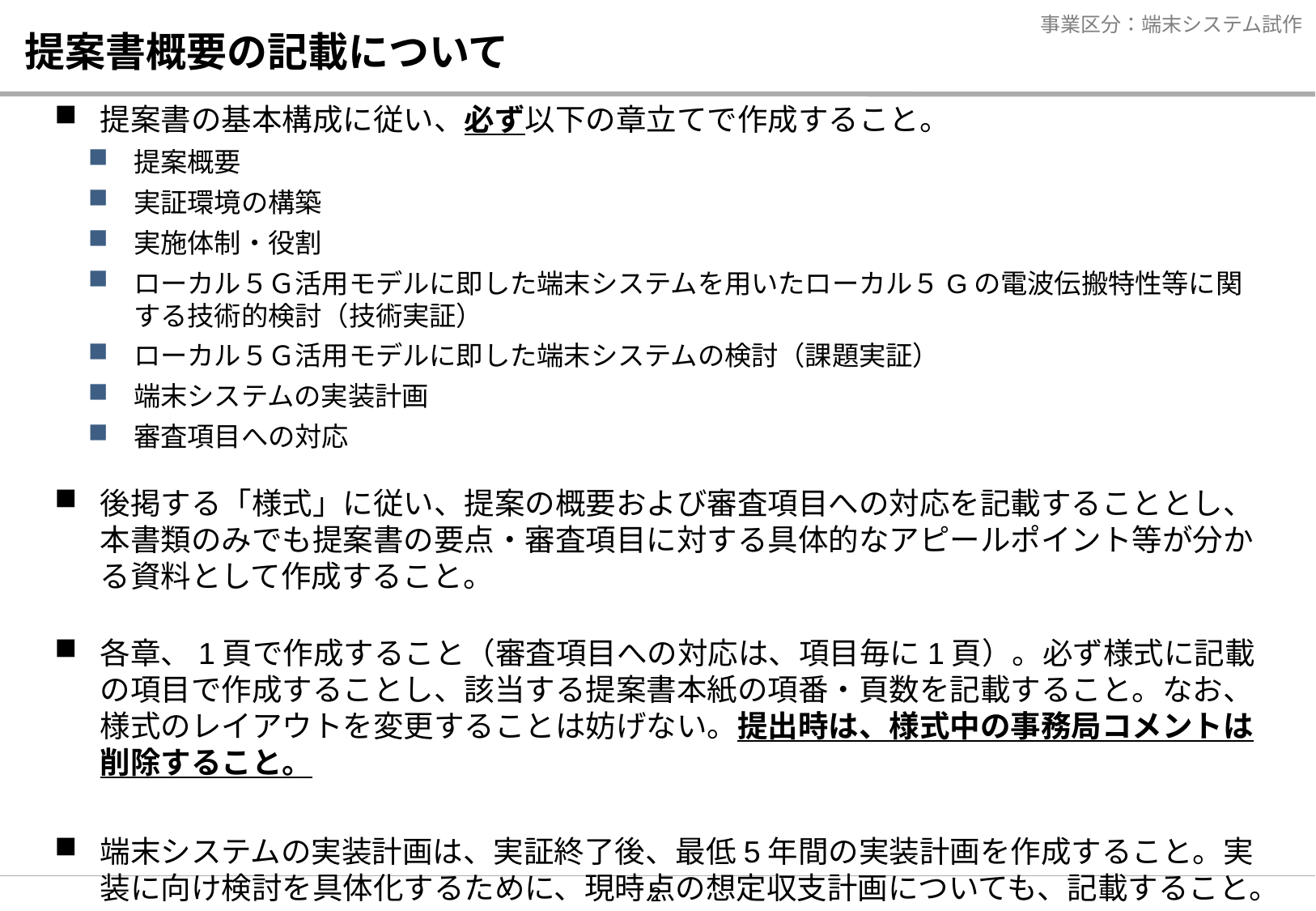

# 提案書概要の記載について
提案書の基本構成に従い、必ず以下の章立てで作成すること。
提案概要
実証環境の構築
実施体制・役割
ローカル５Ｇ活用モデルに即した端末システムを用いたローカル５Gの電波伝搬特性等に関する技術的検討（技術実証）
ローカル５Ｇ活用モデルに即した端末システムの検討（課題実証）
端末システムの実装計画
審査項目への対応

後掲する「様式」に従い、提案の概要および審査項目への対応を記載することとし、本書類のみでも提案書の要点・審査項目に対する具体的なアピールポイント等が分かる資料として作成すること。

各章、1頁で作成すること（審査項目への対応は、項目毎に1頁）。必ず様式に記載の項目で作成することし、該当する提案書本紙の項番・頁数を記載すること。なお、様式のレイアウトを変更することは妨げない。提出時は、様式中の事務局コメントは削除すること。

端末システムの実装計画は、実証終了後、最低5年間の実装計画を作成すること。実装に向け検討を具体化するために、現時点の想定収支計画についても、記載すること。